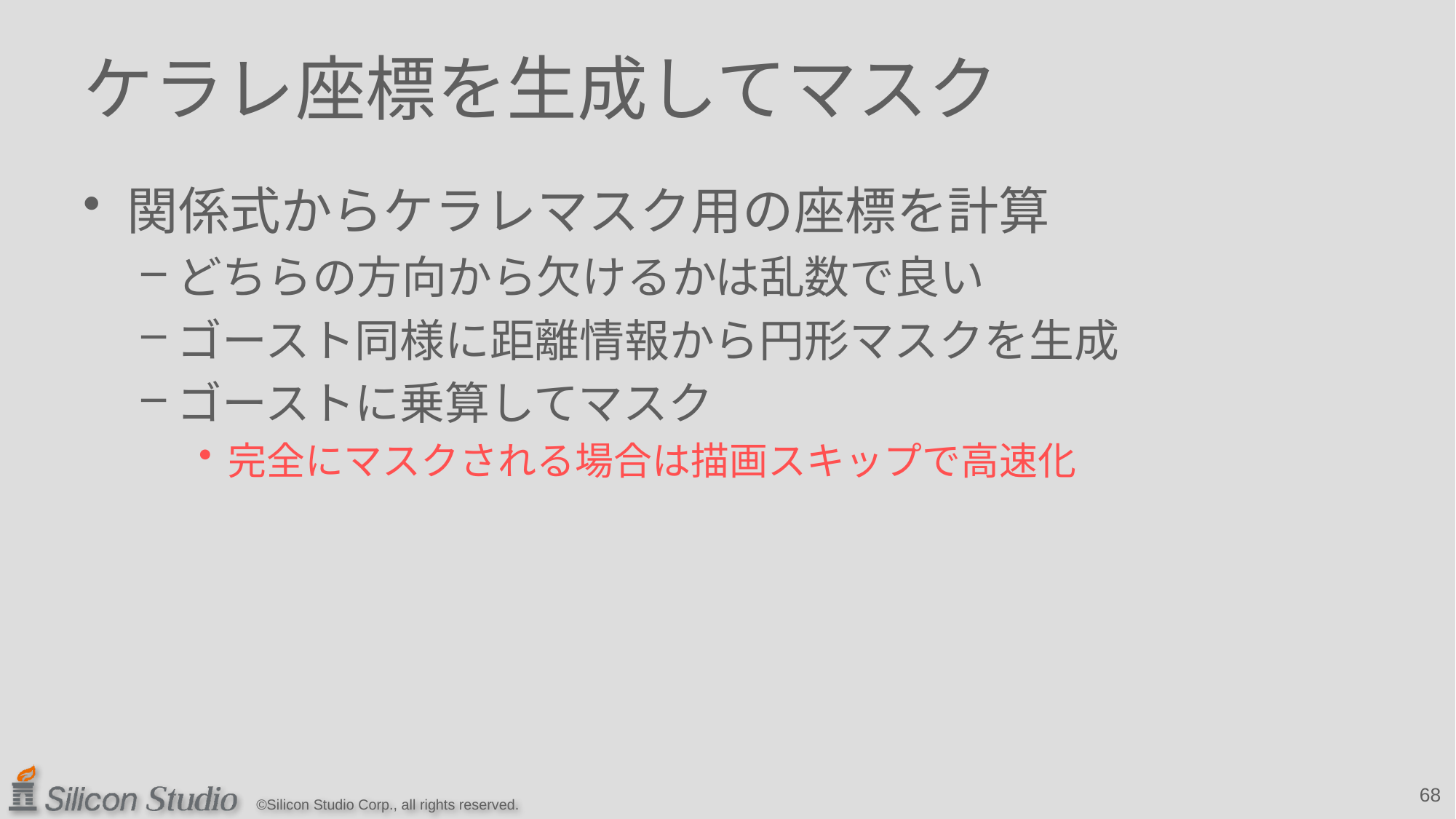

# ケラレ座標を生成してマスク
関係式からケラレマスク用の座標を計算
どちらの方向から欠けるかは乱数で良い
ゴースト同様に距離情報から円形マスクを生成
ゴーストに乗算してマスク
完全にマスクされる場合は描画スキップで高速化

68